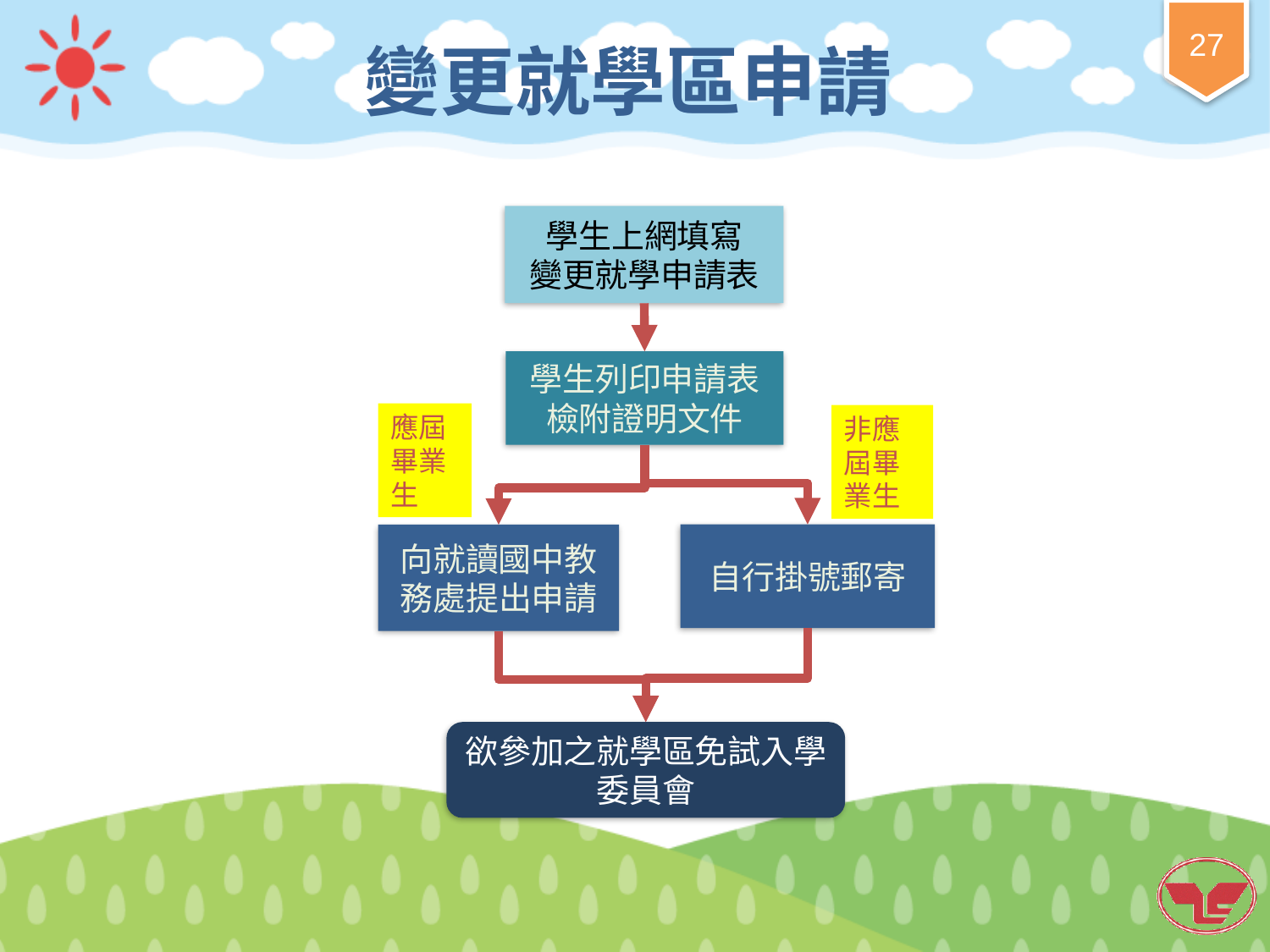

# 變更就學區申請
學生上網填寫
變更就學申請表
學生列印申請表
檢附證明文件
應屆畢業生
非應屆畢業生
自行掛號郵寄
向就讀國中教務處提出申請
欲參加之就學區免試入學委員會